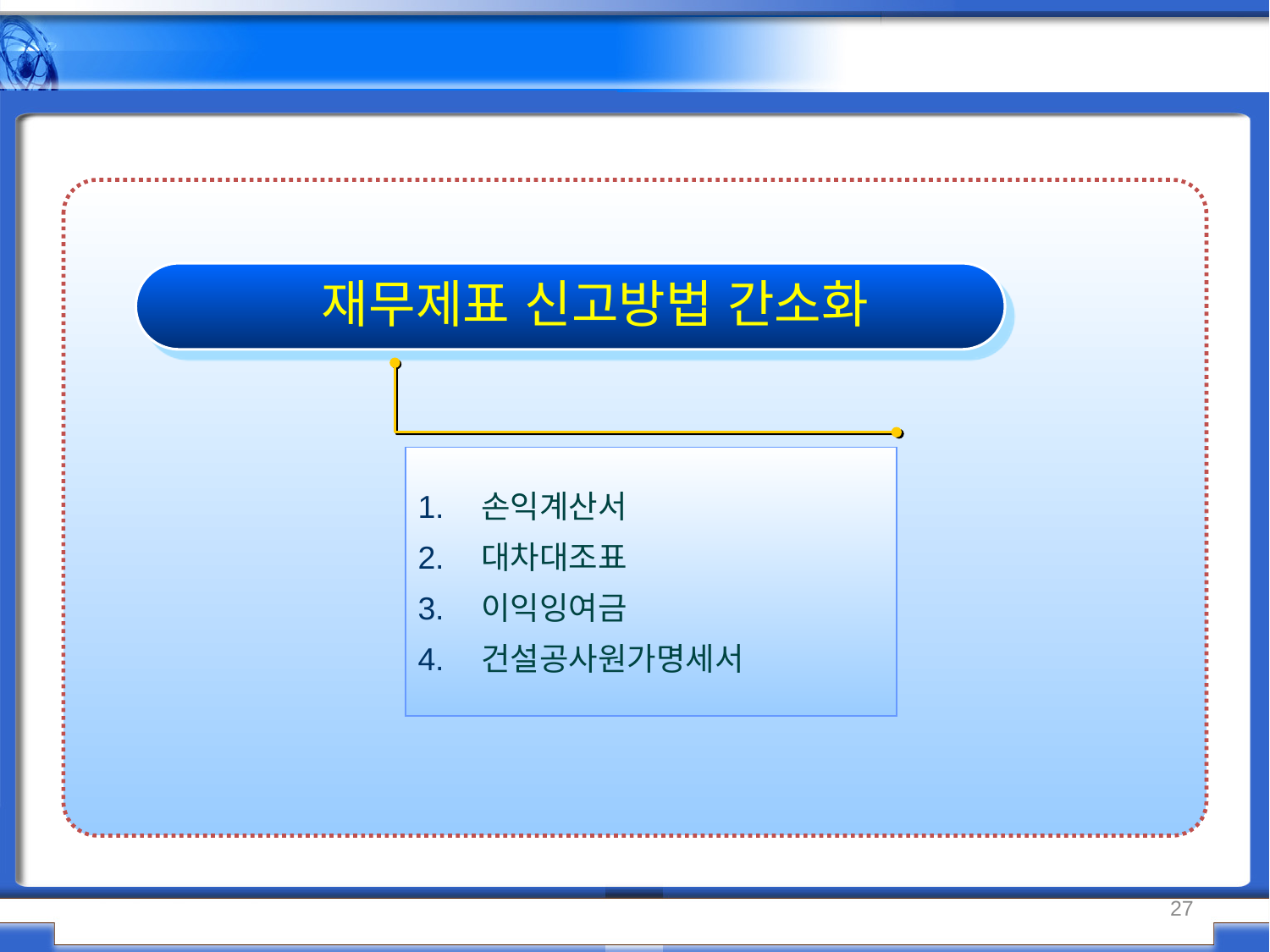

I.
 재무제표 신고방법 간소화

손익계산서
대차대조표
이익잉여금
건설공사원가명세서
27